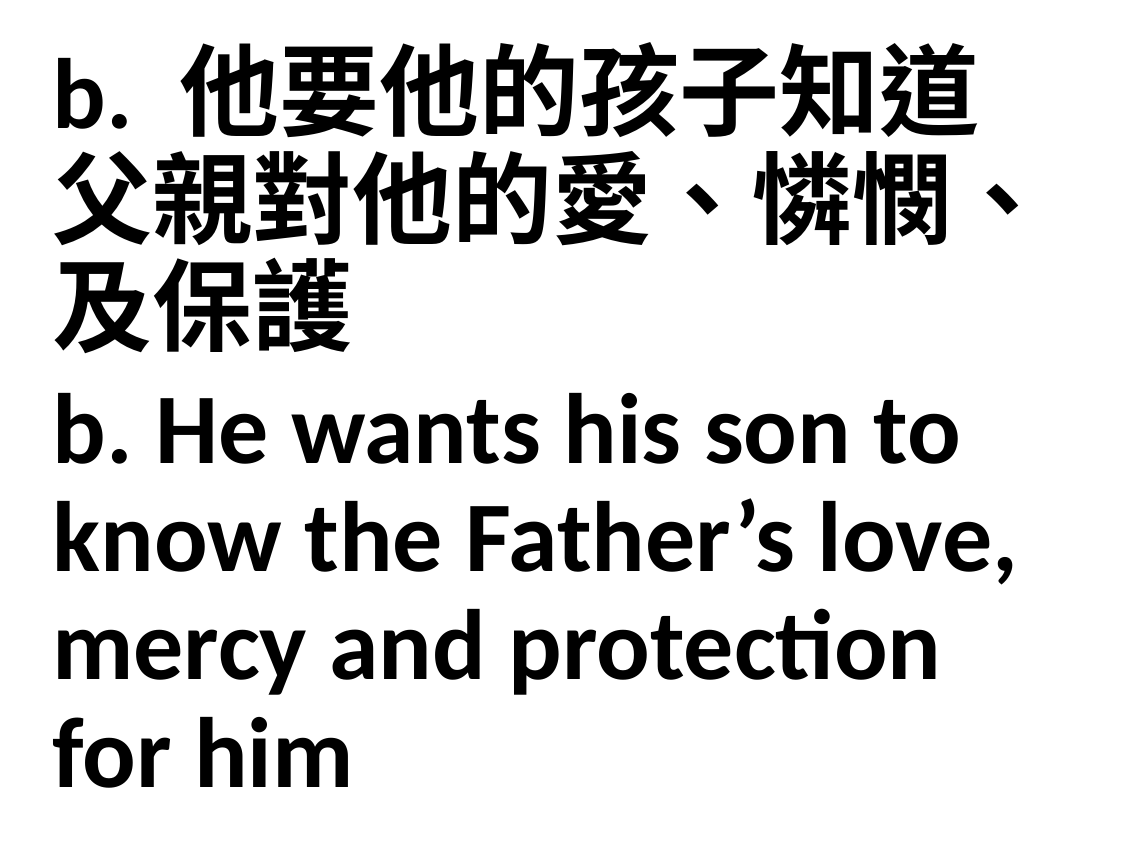

b. 他要他的孩子知道父親對他的愛、憐憫、及保護
b. He wants his son to know the Father’s love, mercy and protection  for him